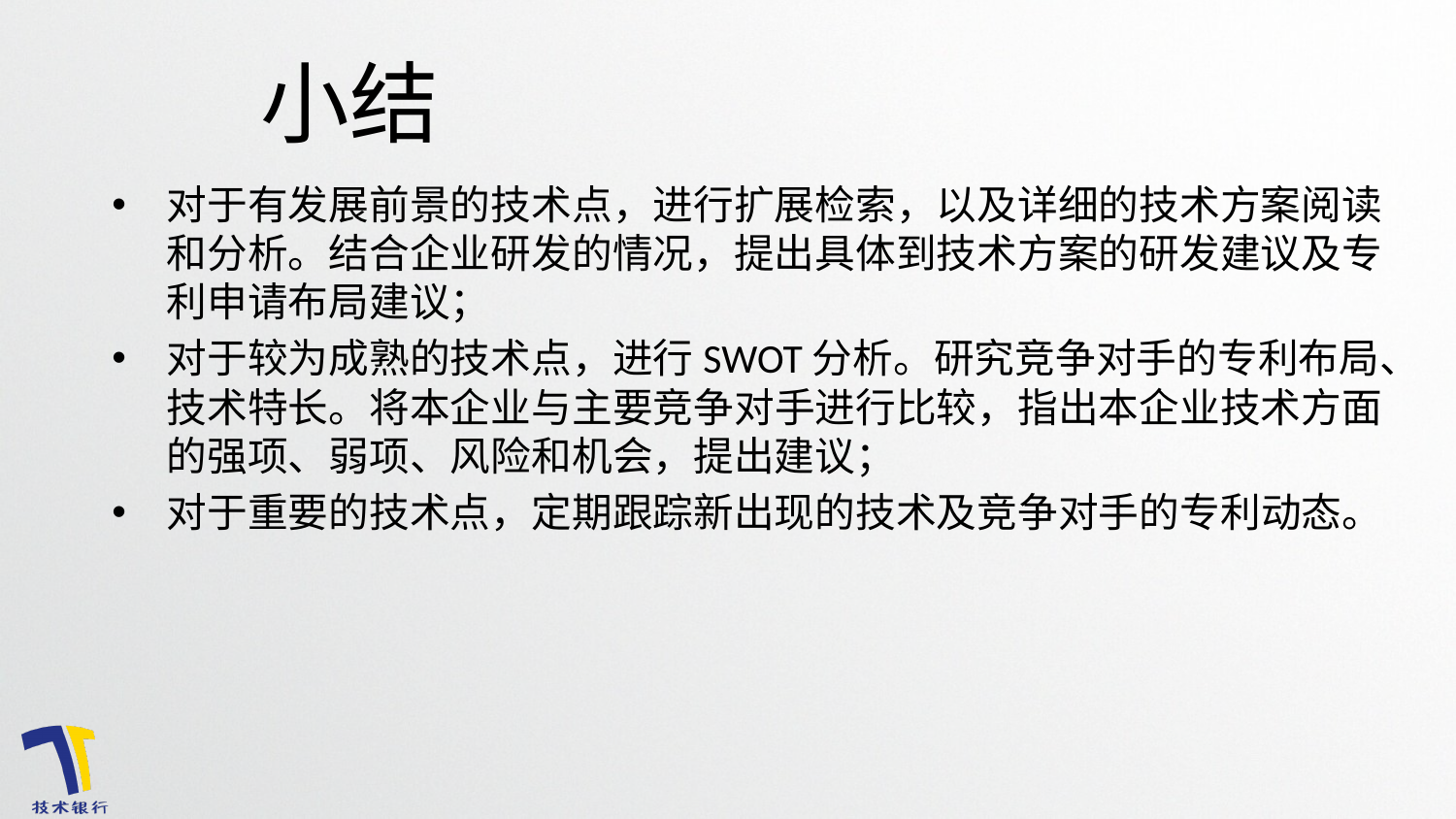

小结
对于有发展前景的技术点，进行扩展检索，以及详细的技术方案阅读和分析。结合企业研发的情况，提出具体到技术方案的研发建议及专利申请布局建议；
对于较为成熟的技术点，进行SWOT分析。研究竞争对手的专利布局、技术特长。将本企业与主要竞争对手进行比较，指出本企业技术方面的强项、弱项、风险和机会，提出建议；
对于重要的技术点，定期跟踪新出现的技术及竞争对手的专利动态。